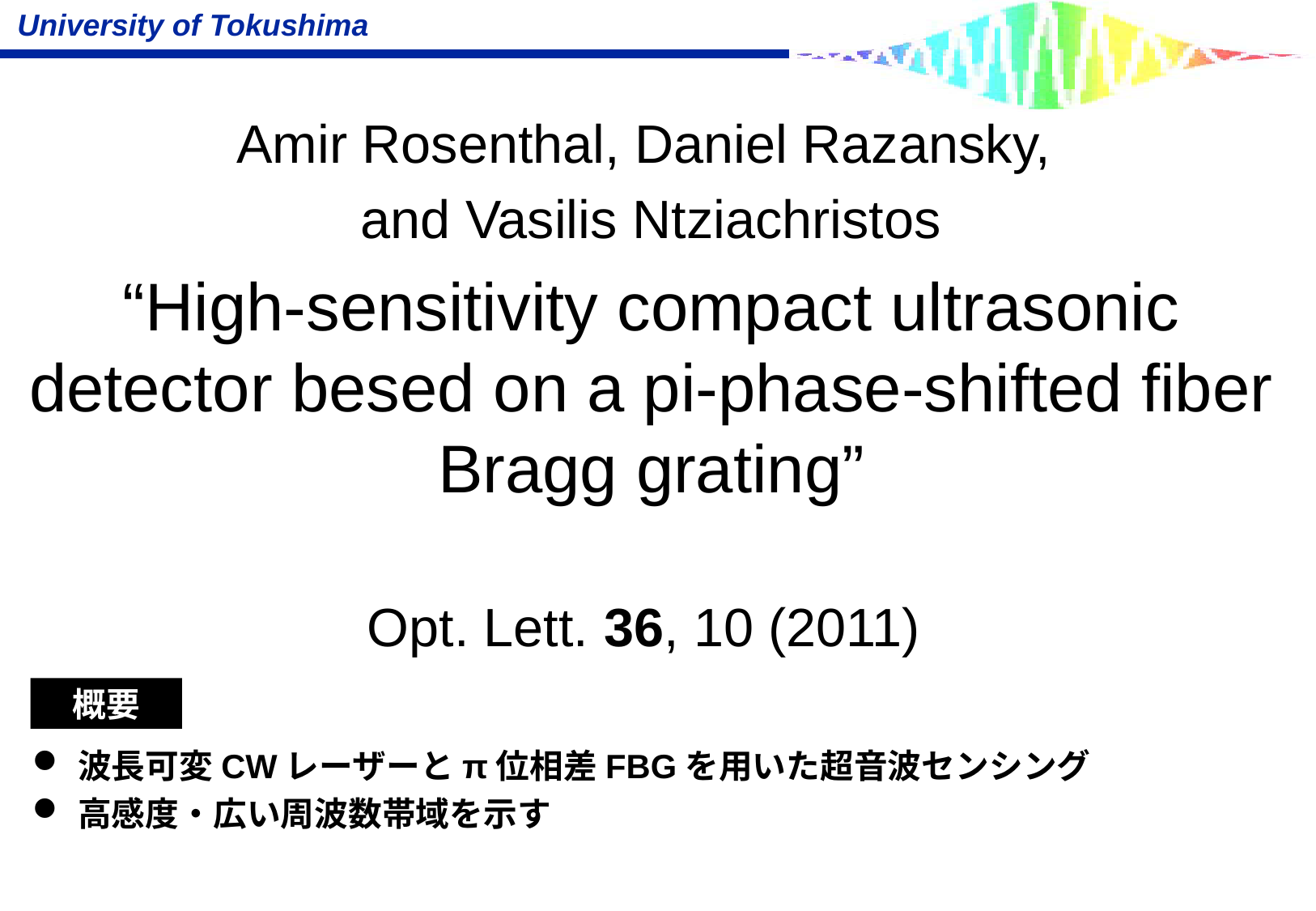

Amir Rosenthal, Daniel Razansky,
and Vasilis Ntziachristos
“High-sensitivity compact ultrasonic detector besed on a pi-phase-shifted fiber Bragg grating”

Opt. Lett. 36, 10 (2011)
概要
波長可変CWレーザーとπ位相差FBGを用いた超音波センシング
高感度・広い周波数帯域を示す